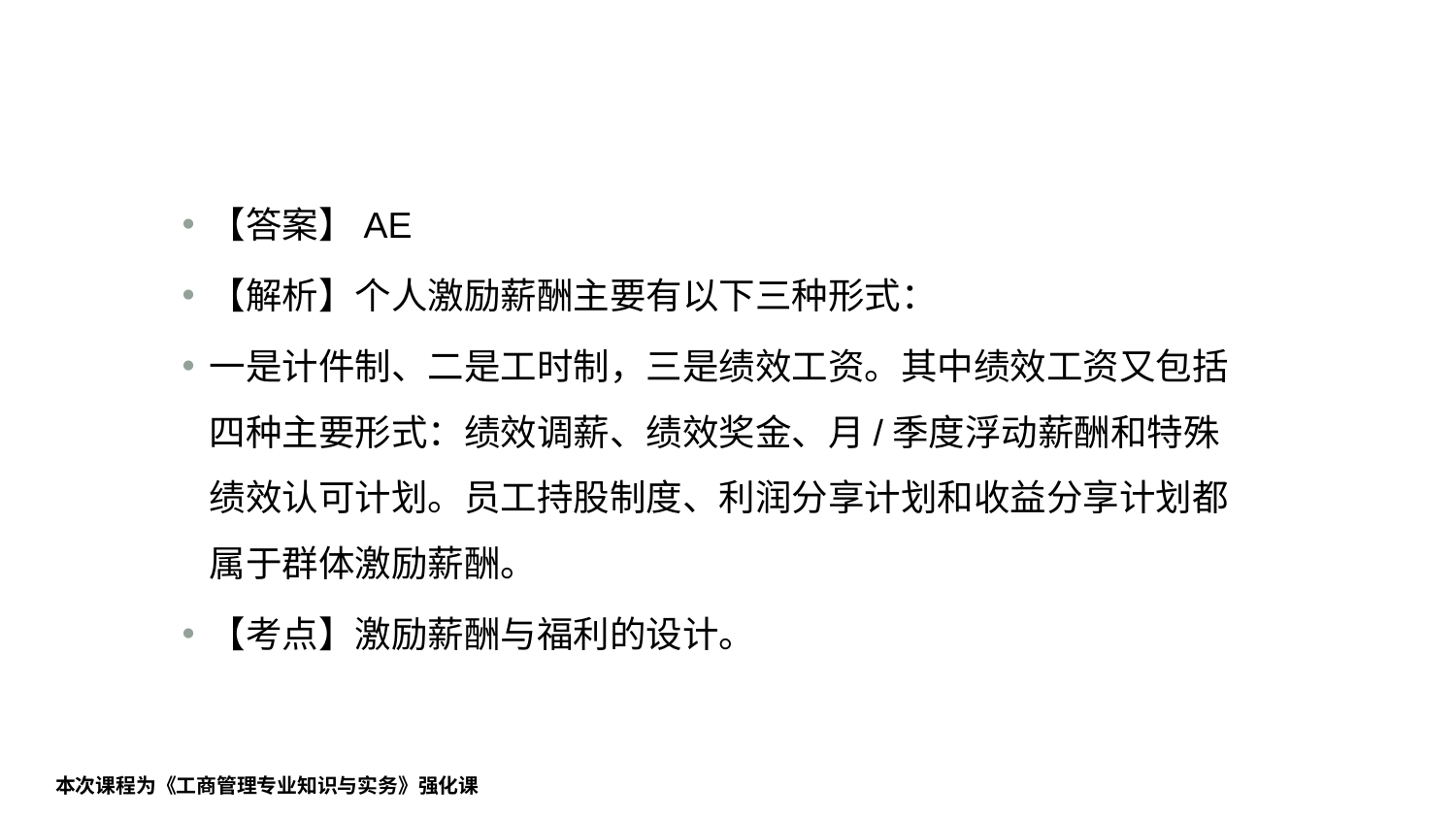

#
【答案】AE
【解析】个人激励薪酬主要有以下三种形式：
一是计件制、二是工时制，三是绩效工资。其中绩效工资又包括四种主要形式：绩效调薪、绩效奖金、月/季度浮动薪酬和特殊绩效认可计划。员工持股制度、利润分享计划和收益分享计划都属于群体激励薪酬。
【考点】激励薪酬与福利的设计。